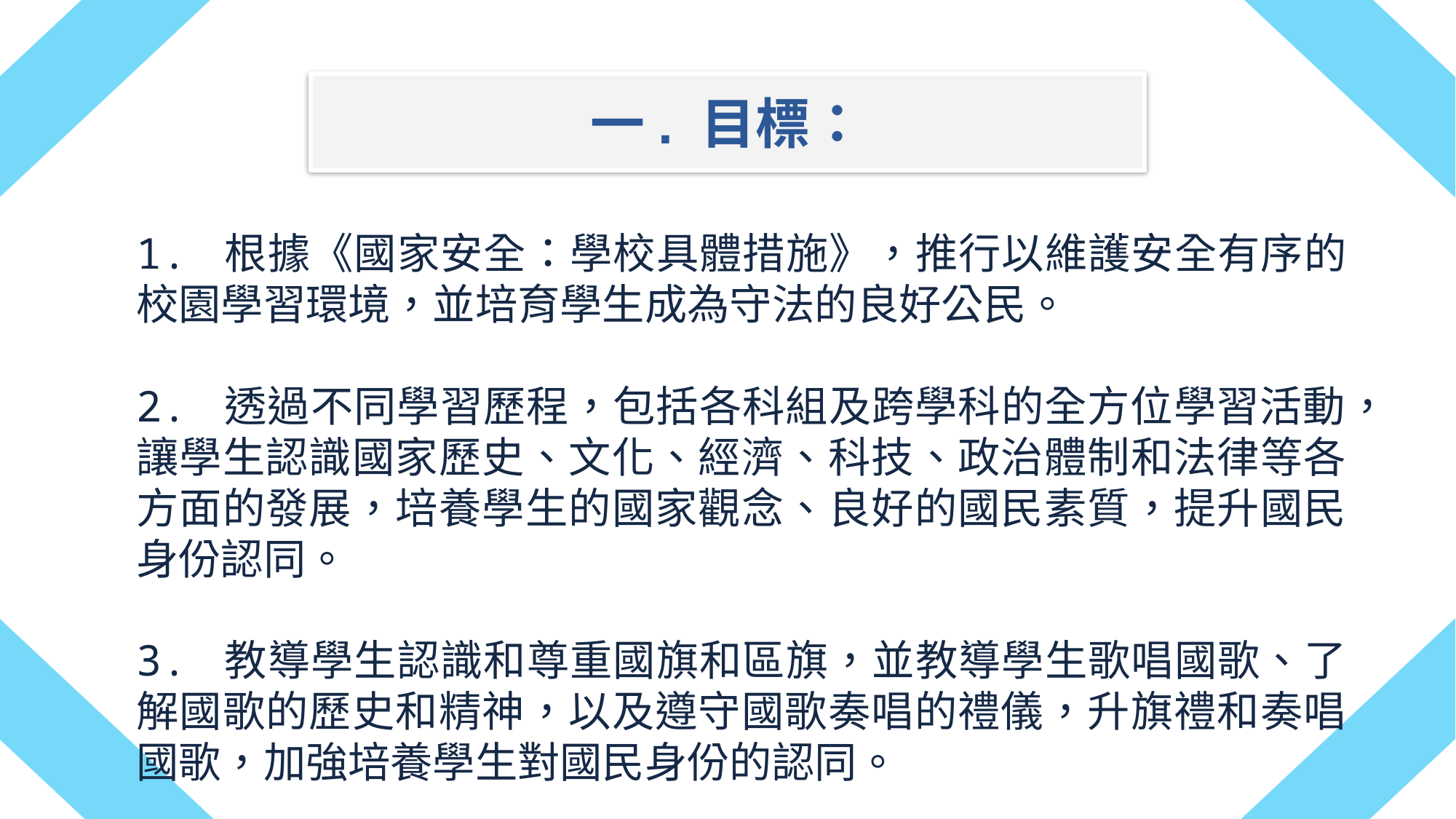

一. 目標：
1. 根據《國家安全：學校具體措施》，推行以維護安全有序的校園學習環境，並培育學生成為守法的良好公民。

2. 透過不同學習歷程，包括各科組及跨學科的全方位學習活動，讓學生認識國家歷史、文化、經濟、科技、政治體制和法律等各方面的發展，培養學生的國家觀念、良好的國民素質，提升國民身份認同。

3. 教導學生認識和尊重國旗和區旗，並教導學生歌唱國歌、了解國歌的歷史和精神，以及遵守國歌奏唱的禮儀，升旗禮和奏唱國歌，加強培養學生對國民身份的認同。